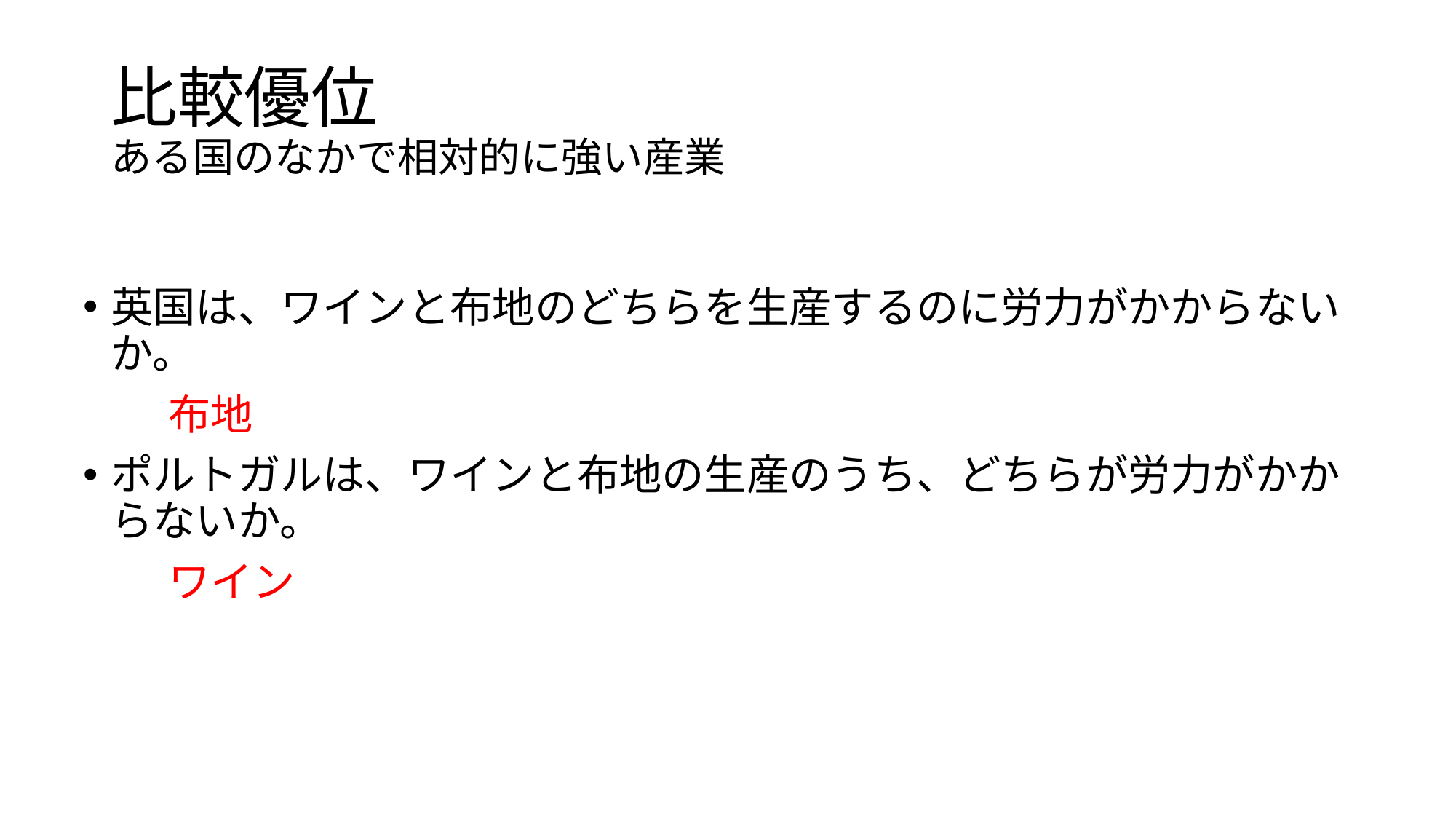

# 比較優位 ある国のなかで相対的に強い産業
英国は、ワインと布地のどちらを生産するのに労力がかからないか。
　　布地
ポルトガルは、ワインと布地の生産のうち、どちらが労力がかからないか。
　　ワイン